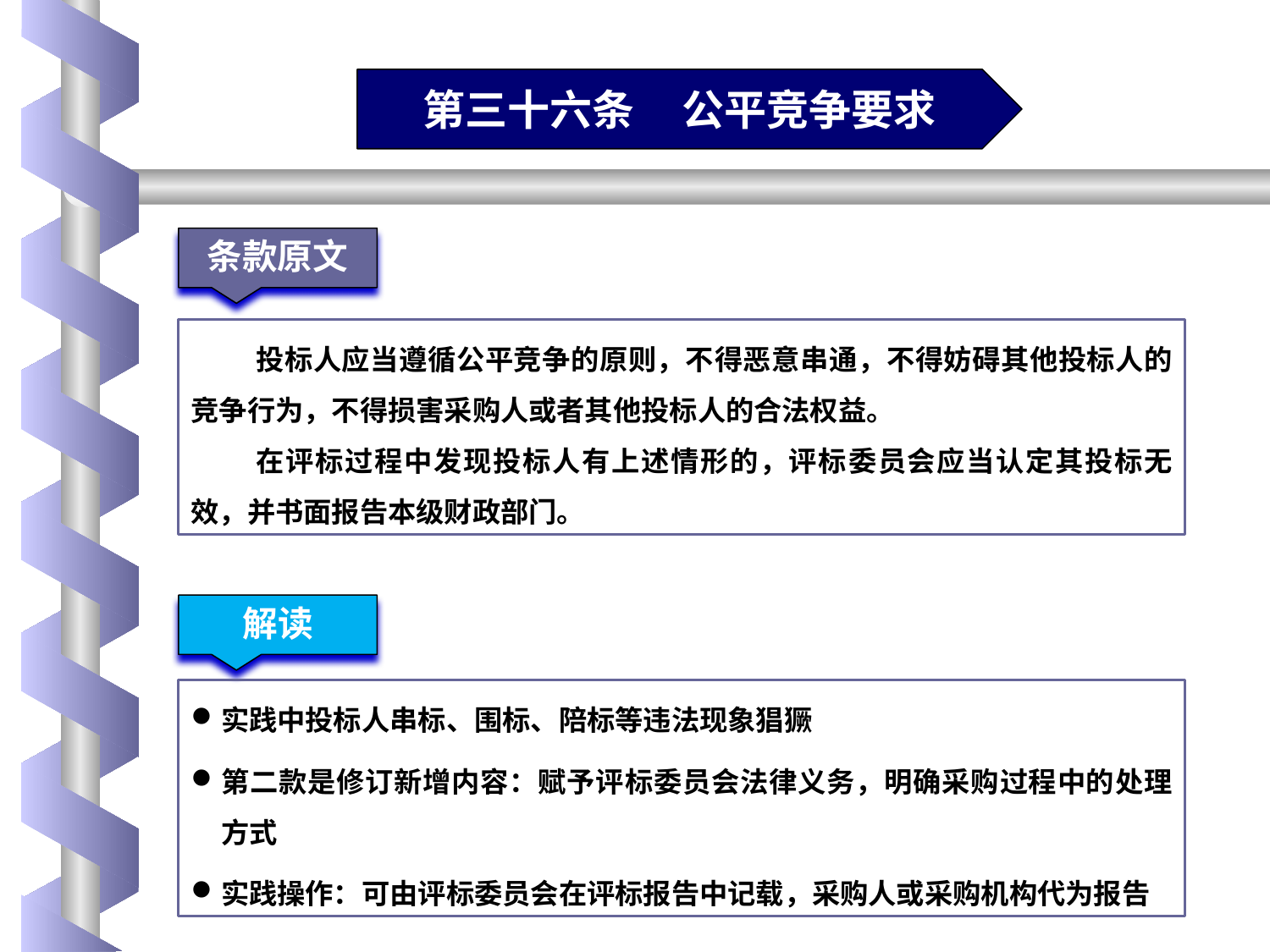

第三十六条     公平竞争要求
条款原文
投标人应当遵循公平竞争的原则，不得恶意串通，不得妨碍其他投标人的竞争行为，不得损害采购人或者其他投标人的合法权益。
在评标过程中发现投标人有上述情形的，评标委员会应当认定其投标无效，并书面报告本级财政部门。
解读
实践中投标人串标、围标、陪标等违法现象猖獗
第二款是修订新增内容：赋予评标委员会法律义务，明确采购过程中的处理方式
实践操作：可由评标委员会在评标报告中记载，采购人或采购机构代为报告